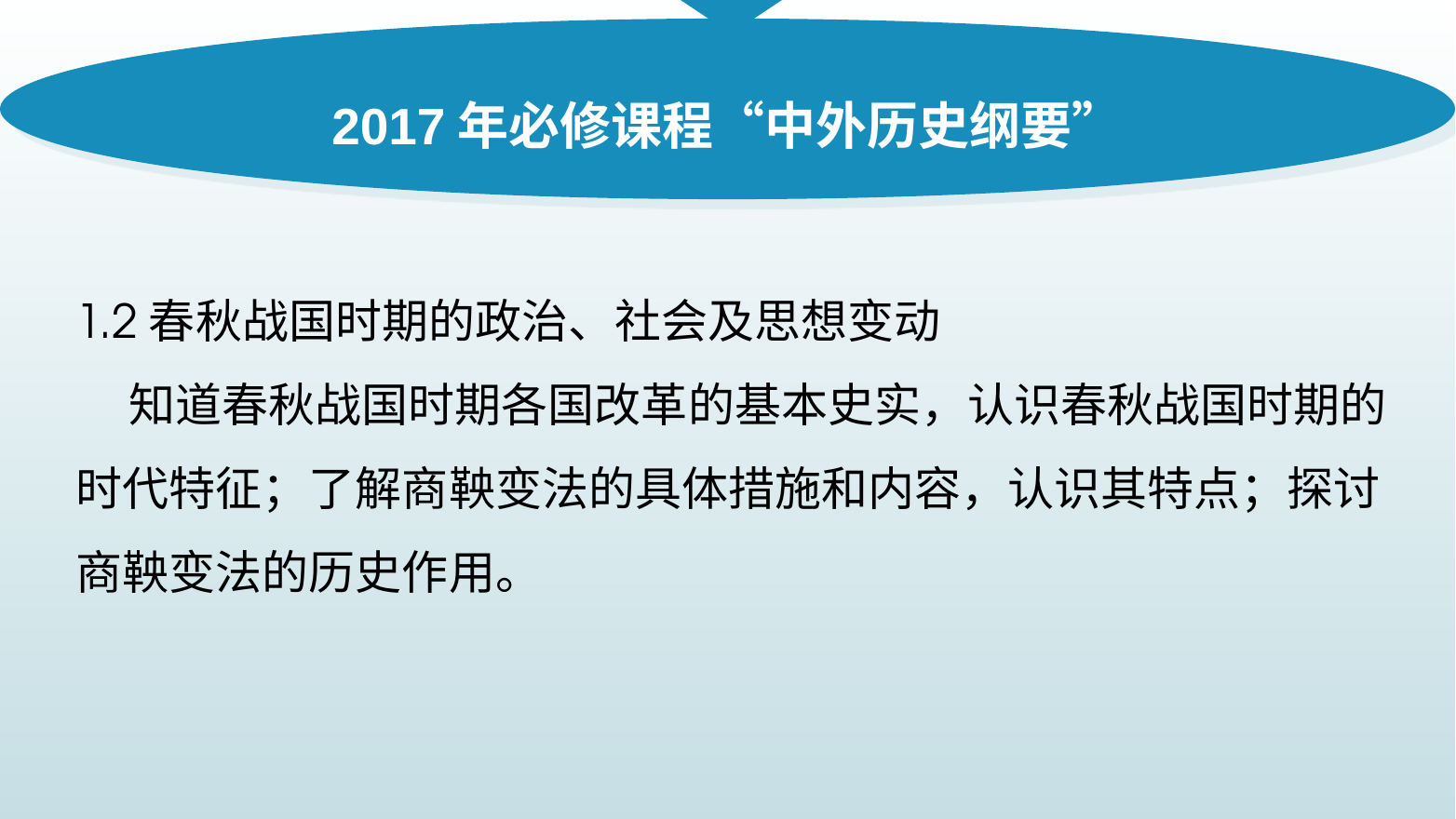

2017年必修课程“中外历史纲要”

1.2春秋战国时期的政治、社会及思想变动
    知道春秋战国时期各国改革的基本史实，认识春秋战国时期的时代特征；了解商鞅变法的具体措施和内容，认识其特点；探讨商鞅变法的历史作用。